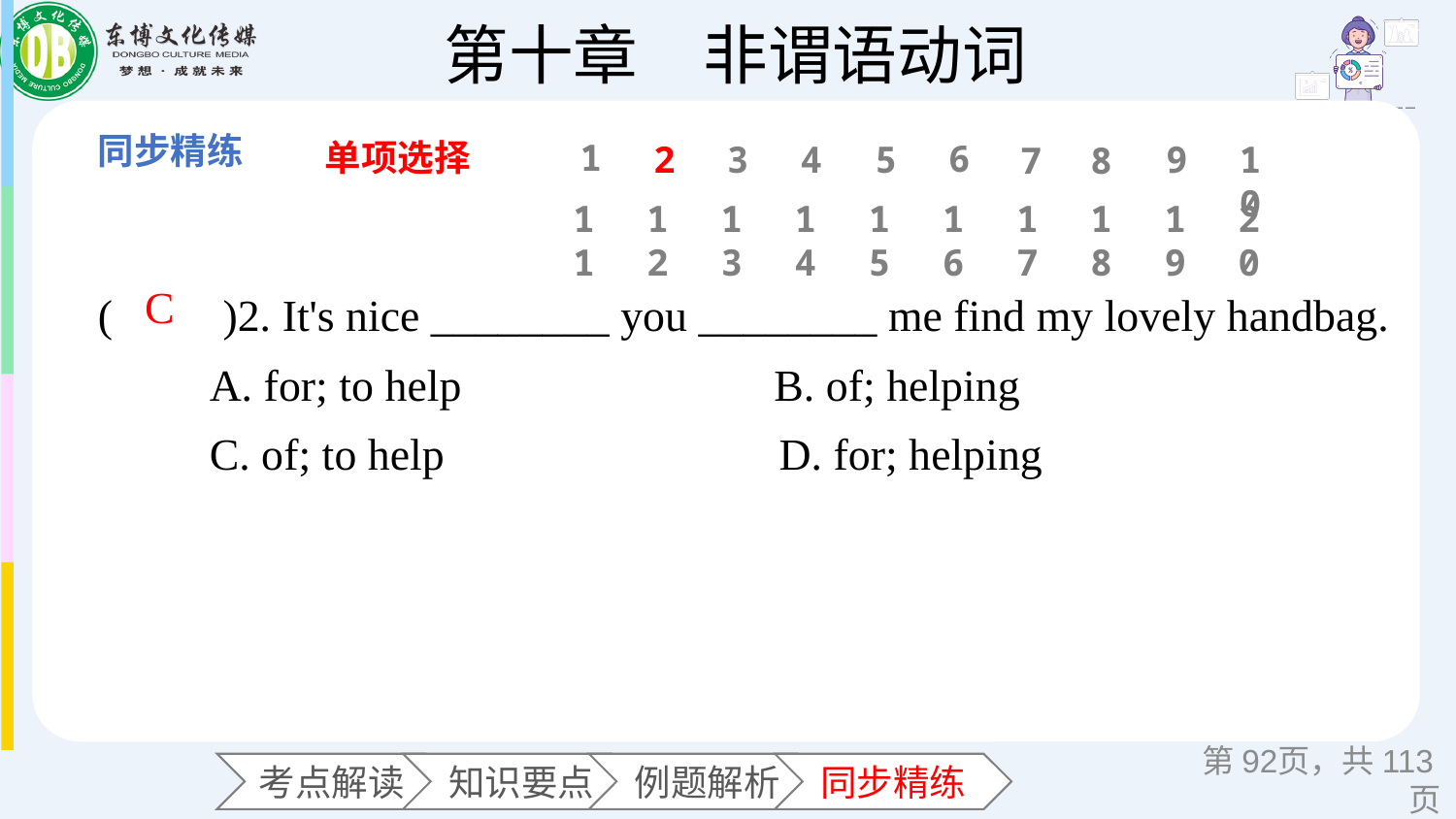

单项选择
1
6
2
3
4
5
9
10
7
8
11
12
13
14
15
16
17
18
19
20
(　　)2. It's nice ________ you ________ me find my lovely handbag.
          A. for; to help                            B. of; helping
          C. of; to help                              D. for; helping
C
第92页，共113页